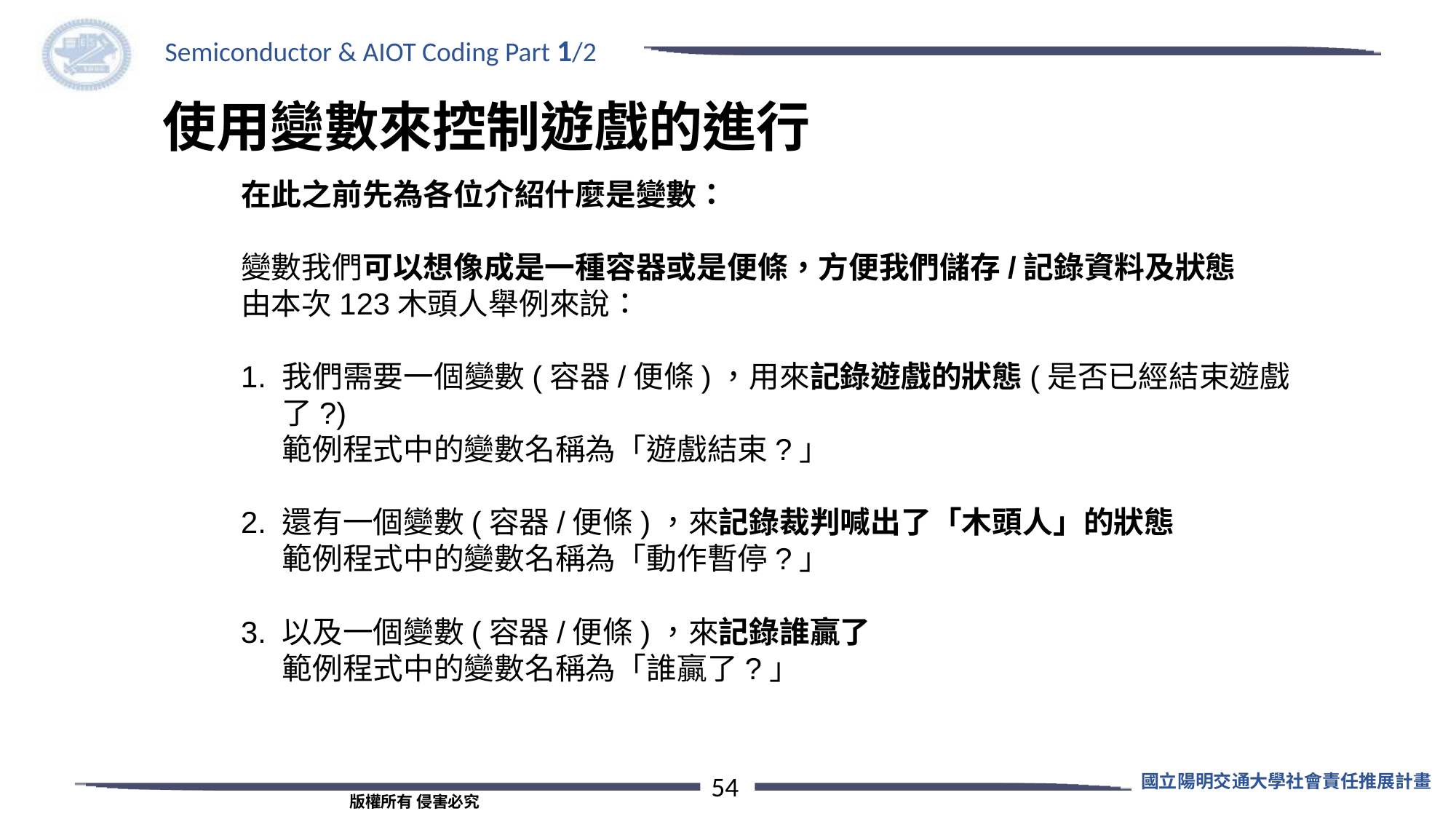

# 使用變數來控制遊戲的進行
在此之前先為各位介紹什麼是變數：

變數我們可以想像成是一種容器或是便條，方便我們儲存/記錄資料及狀態
由本次123木頭人舉例來說：

我們需要一個變數(容器/便條)，用來記錄遊戲的狀態(是否已經結束遊戲了?)
範例程式中的變數名稱為「遊戲結束?」
還有一個變數(容器/便條)，來記錄裁判喊出了「木頭人」的狀態
範例程式中的變數名稱為「動作暫停?」
以及一個變數(容器/便條)，來記錄誰贏了
範例程式中的變數名稱為「誰贏了?」